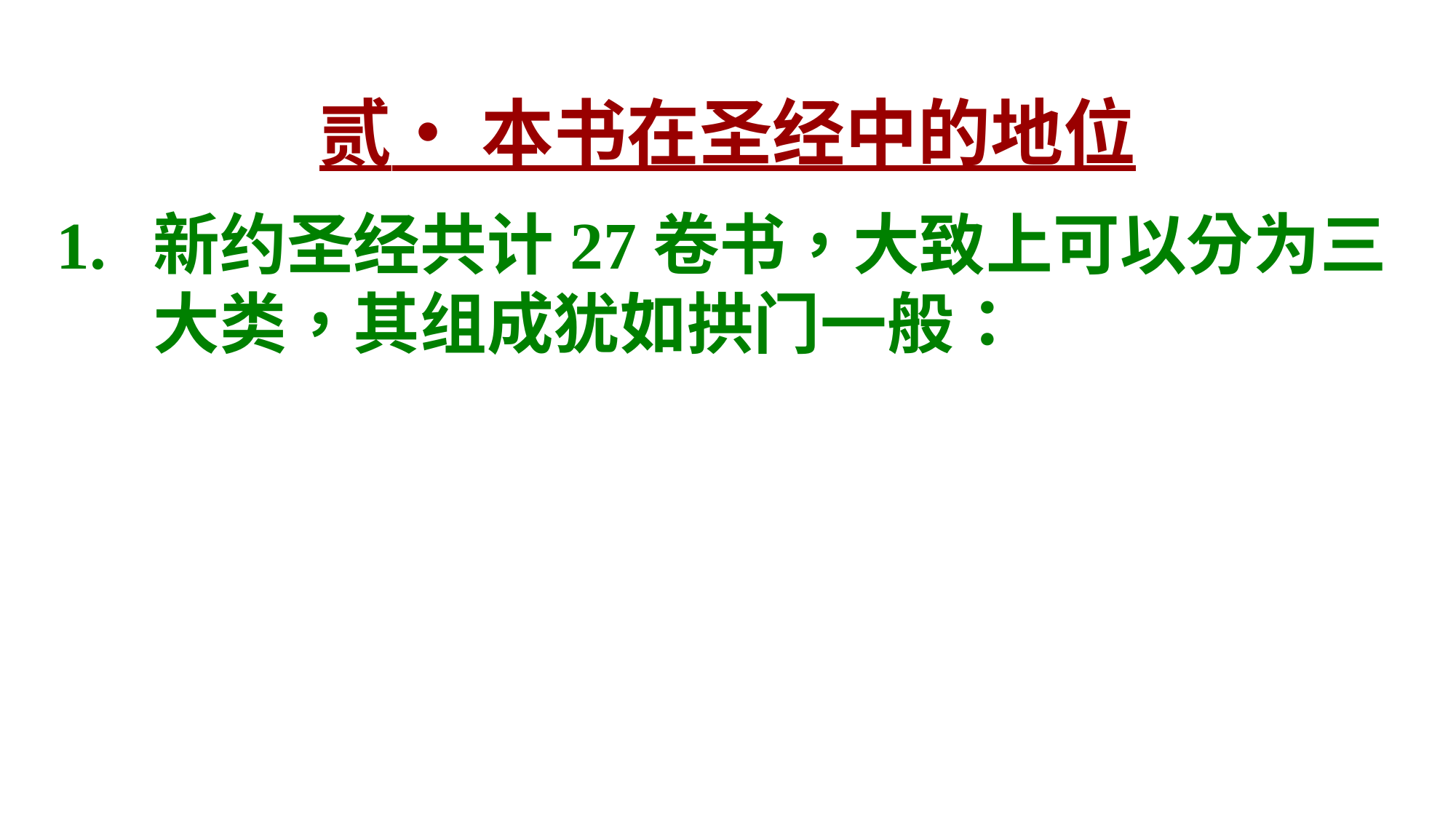

贰‧ 本书在圣经中的地位
1.	新约圣经共计27卷书，大致上可以分为三大类，其组成犹如拱门一般：